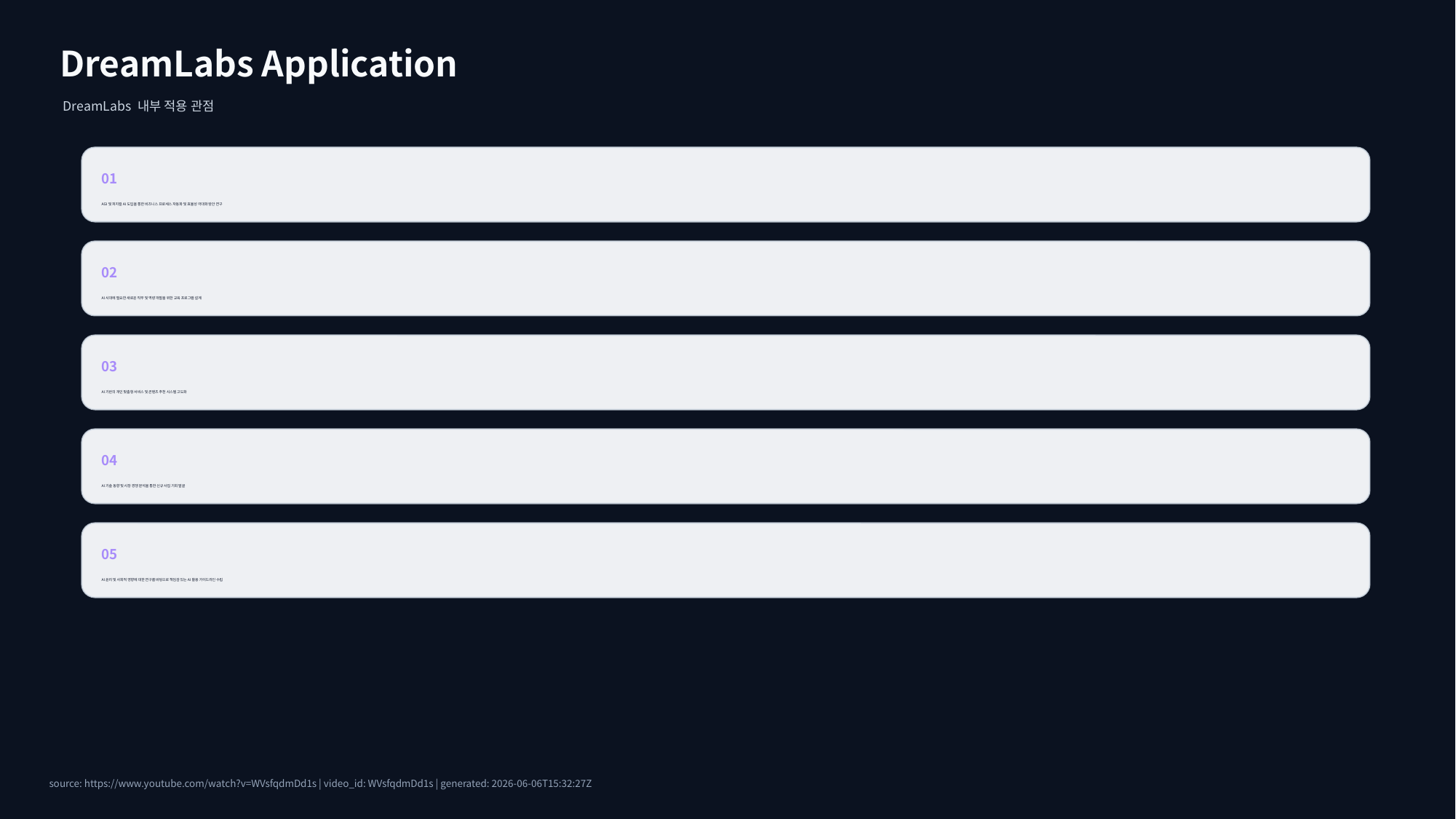

DreamLabs Application
DreamLabs 내부 적용 관점

01
AGI 및 피지컬 AI 도입을 통한 비즈니스 프로세스 자동화 및 효율성 극대화 방안 연구

02
AI 시대에 필요한 새로운 직무 및 역량 개발을 위한 교육 프로그램 설계

03
AI 기반의 개인 맞춤형 서비스 및 콘텐츠 추천 시스템 고도화

04
AI 기술 동향 및 시장 경쟁 분석을 통한 신규 사업 기회 발굴

05
AI 윤리 및 사회적 영향에 대한 연구를 바탕으로 책임감 있는 AI 활용 가이드라인 수립
source: https://www.youtube.com/watch?v=WVsfqdmDd1s | video_id: WVsfqdmDd1s | generated: 2026-06-06T15:32:27Z